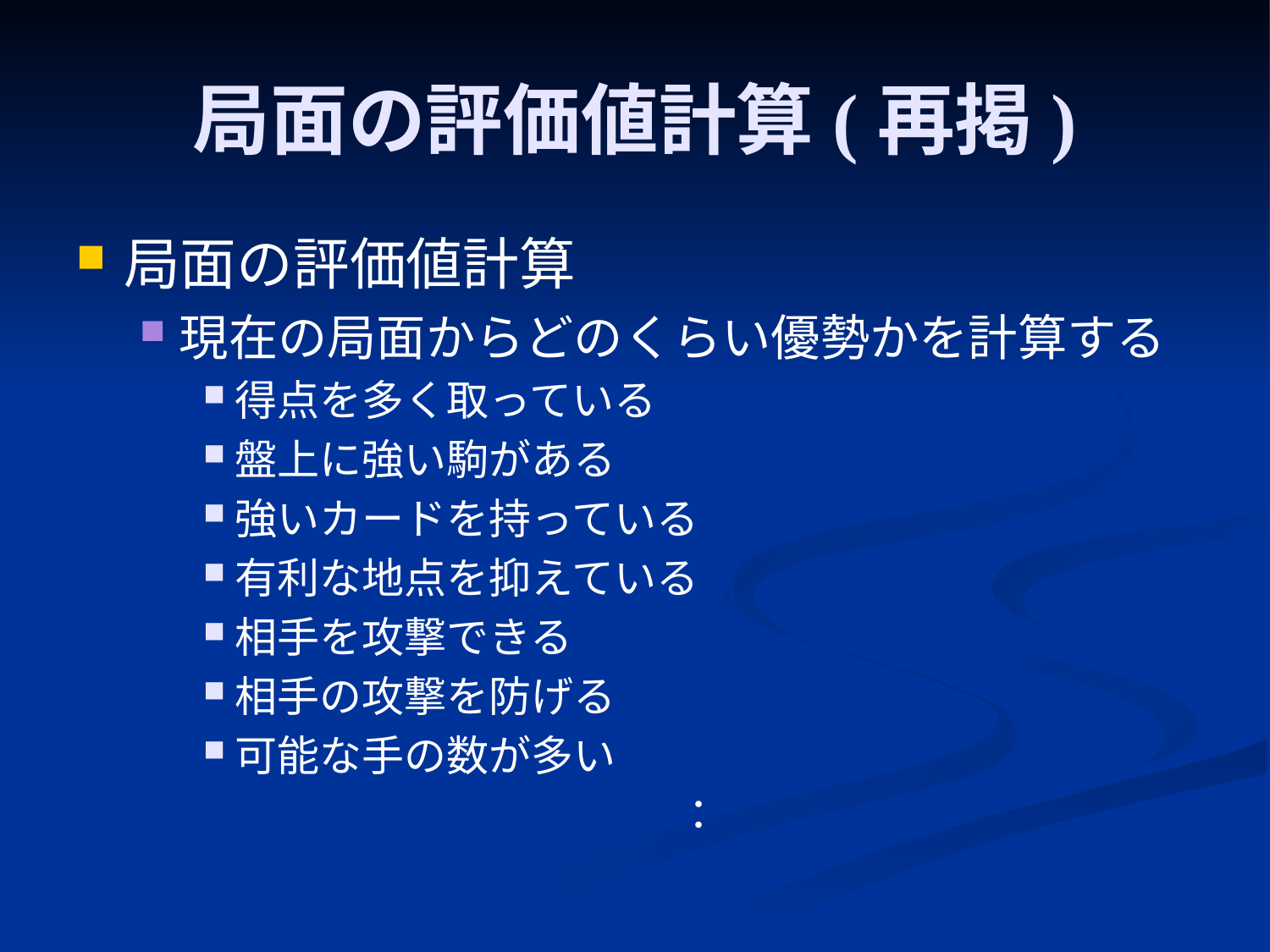

# 局面の評価値計算(再掲)
局面の評価値計算
現在の局面からどのくらい優勢かを計算する
得点を多く取っている
盤上に強い駒がある
強いカードを持っている
有利な地点を抑えている
相手を攻撃できる
相手の攻撃を防げる
可能な手の数が多い
：